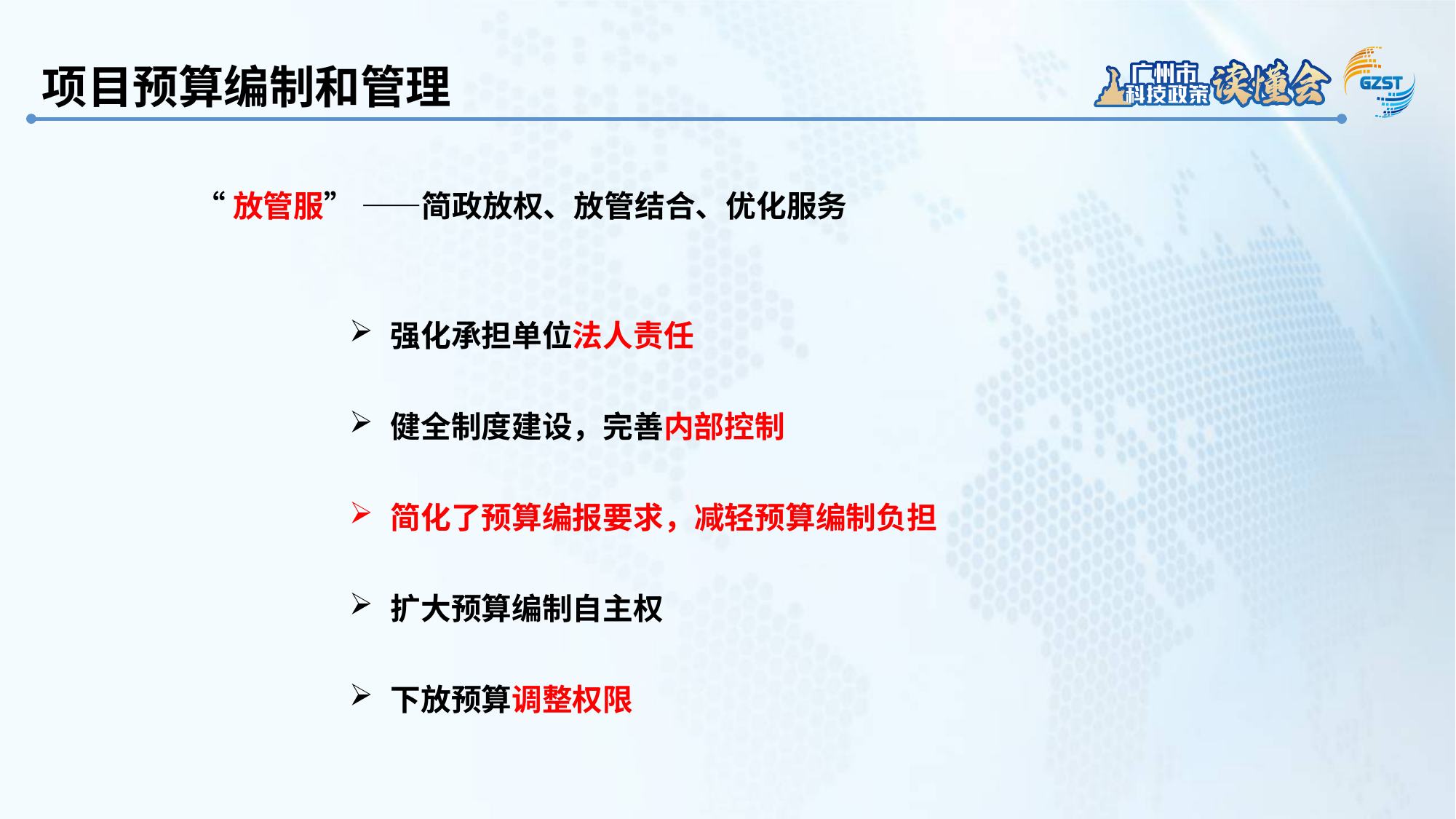

项目预算编制和管理
“放管服” ——简政放权、放管结合、优化服务
强化承担单位法人责任
健全制度建设，完善内部控制
简化了预算编报要求，减轻预算编制负担
扩大预算编制自主权
下放预算调整权限